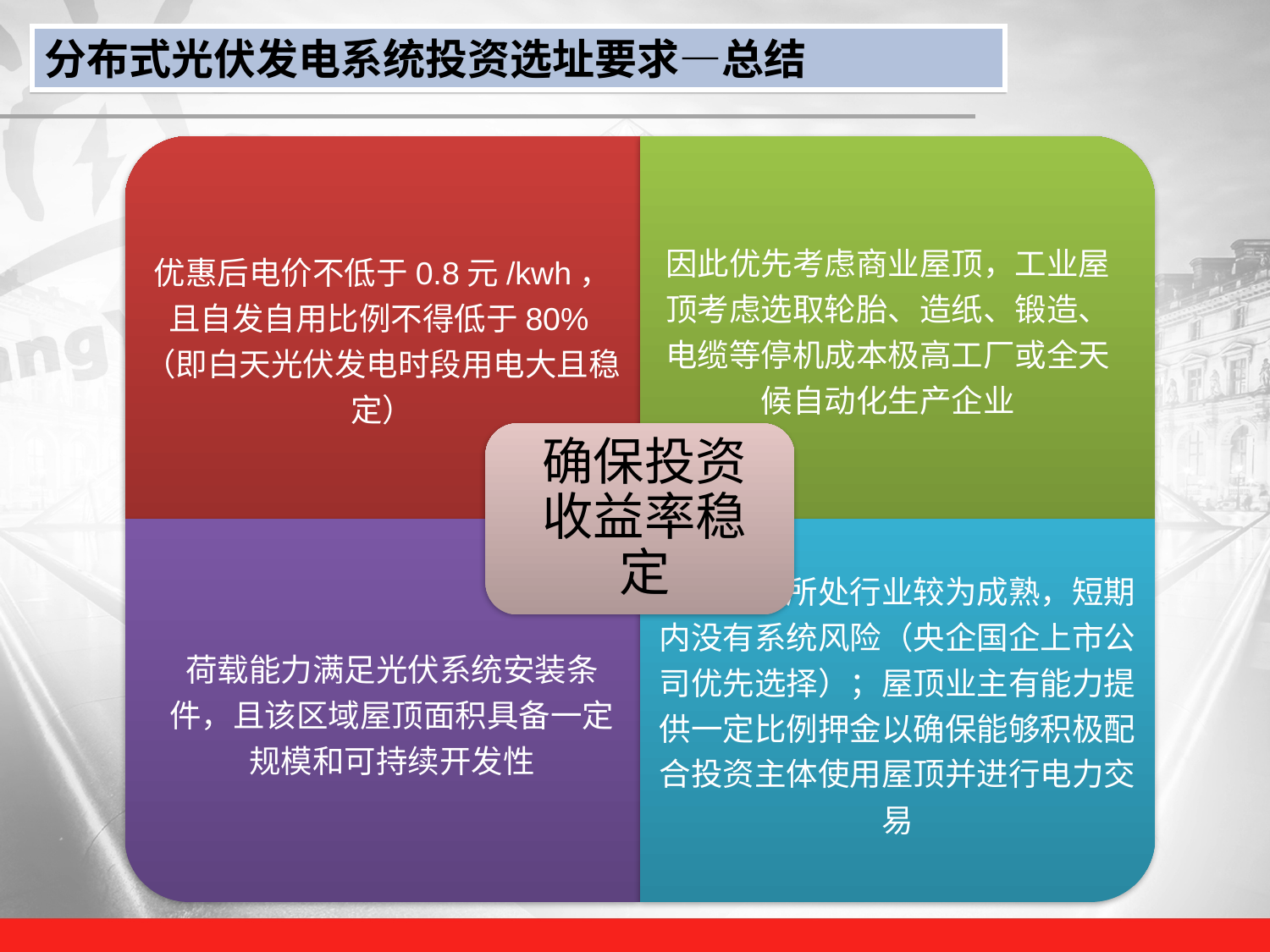

分布式光伏发电系统投资选址要求—总结
优惠后电价不低于0.8元/kwh，且自发自用比例不得低于80%（即白天光伏发电时段用电大且稳定）
因此优先考虑商业屋顶，工业屋顶考虑选取轮胎、造纸、锻造、电缆等停机成本极高工厂或全天候自动化生产企业
荷载能力满足光伏系统安装条件，且该区域屋顶面积具备一定规模和可持续开发性
屋顶业主所处行业较为成熟，短期内没有系统风险（央企国企上市公司优先选择）；屋顶业主有能力提供一定比例押金以确保能够积极配合投资主体使用屋顶并进行电力交易
确保投资收益率稳定